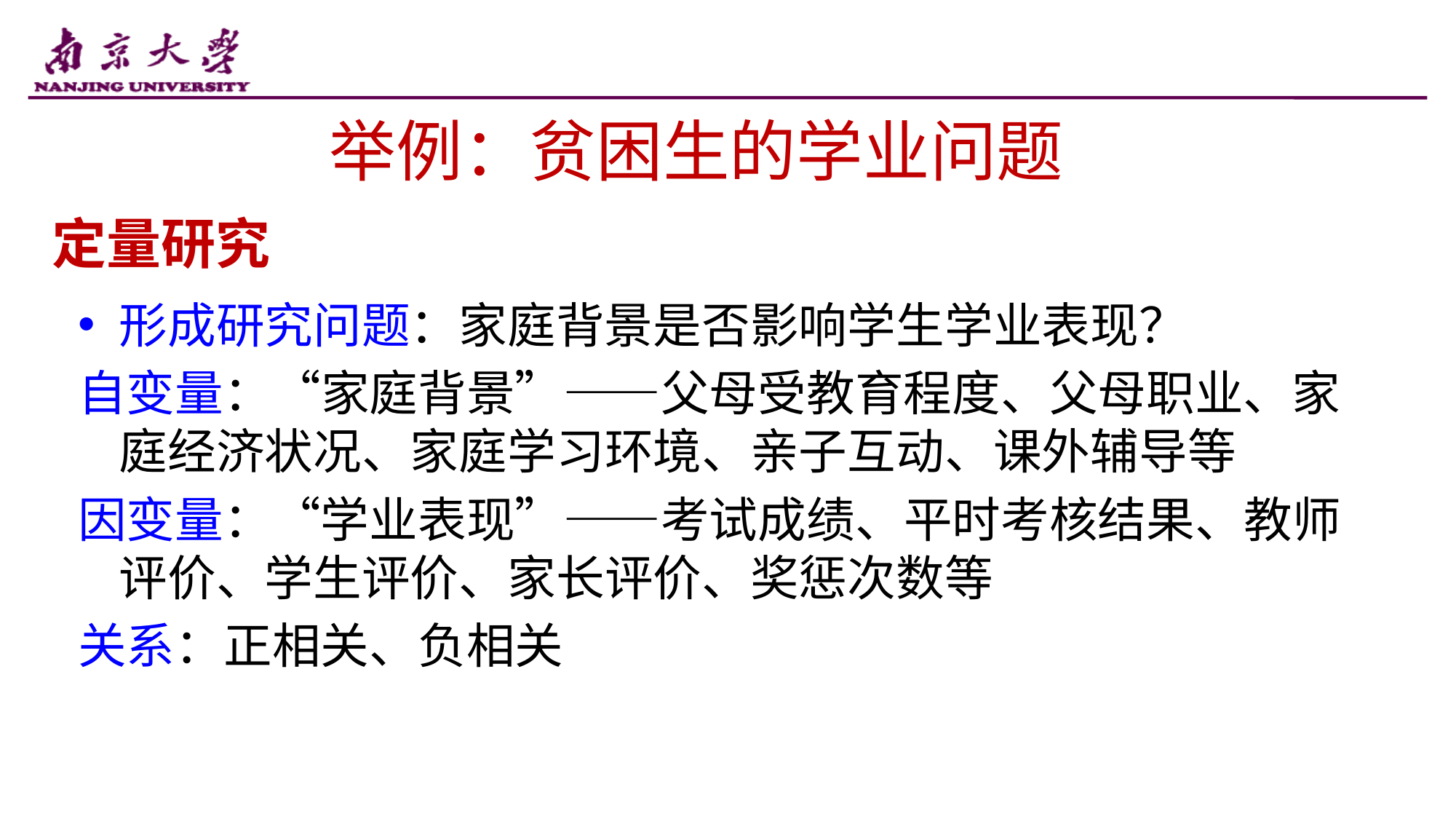

举例：贫困生的学业问题
定量研究
形成研究问题：家庭背景是否影响学生学业表现？
自变量：“家庭背景”——父母受教育程度、父母职业、家庭经济状况、家庭学习环境、亲子互动、课外辅导等
因变量：“学业表现”——考试成绩、平时考核结果、教师评价、学生评价、家长评价、奖惩次数等
关系：正相关、负相关